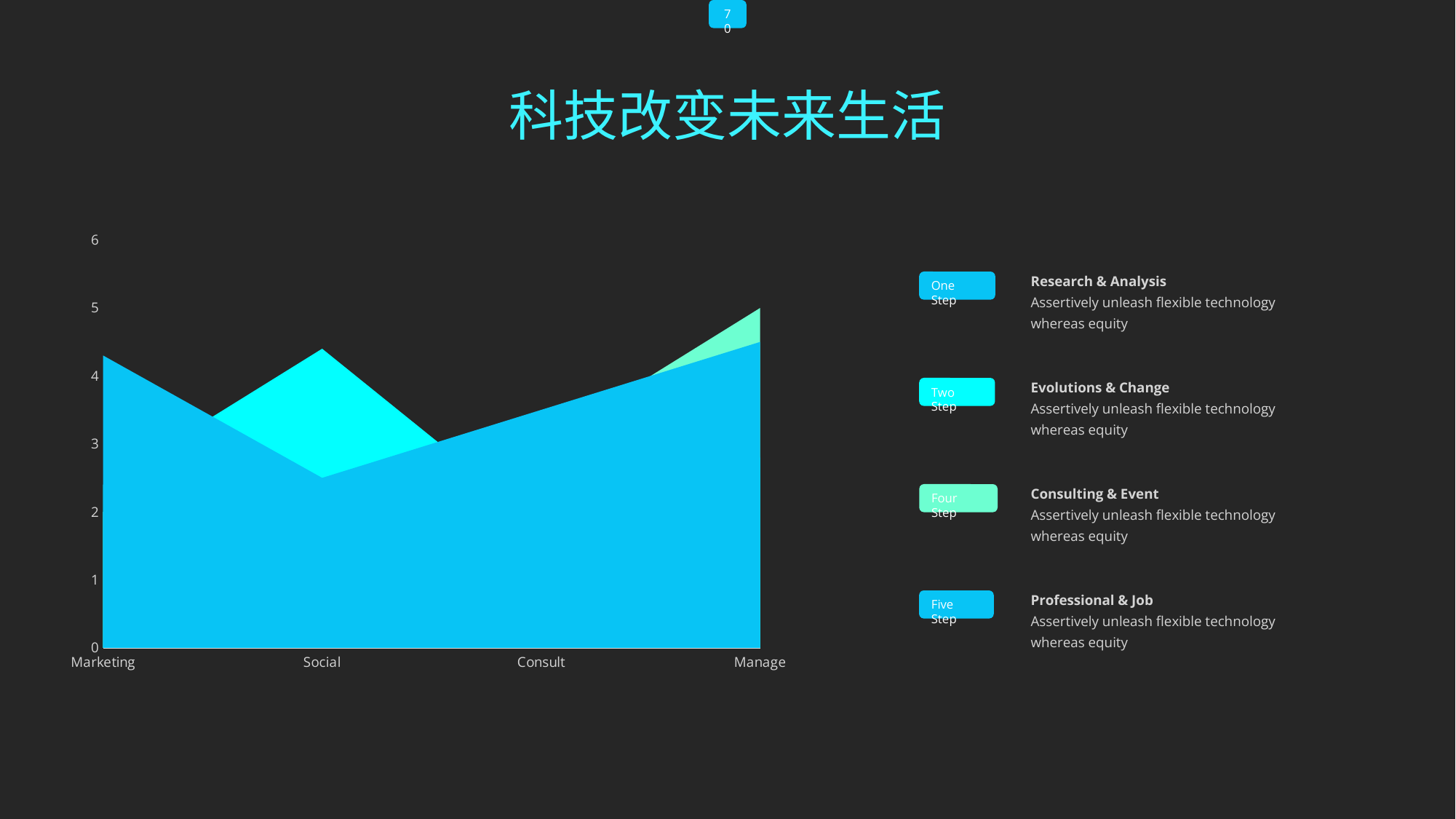

70
科技改变未来生活

### Chart

| Category | Series 1 | Series 2 | Series 3 | Series 4 |
|---|---|---|---|---|
| Marketing | 4.3 | 2.4 | 2.0 | 2.0 |
| Social | 2.5 | 4.4 | 2.0 | 3.0 |
| Consult | 3.5 | 1.8 | 3.0 | 2.0 |
| Manage | 4.5 | 2.8 | 5.0 | 1.0 |
Research & Analysis
Assertively unleash flexible technology whereas equity
One Step
Evolutions & Change
Assertively unleash flexible technology whereas equity
Two Step
Consulting & Event
Assertively unleash flexible technology whereas equity
Four Step
Professional & Job
Assertively unleash flexible technology whereas equity
Five Step